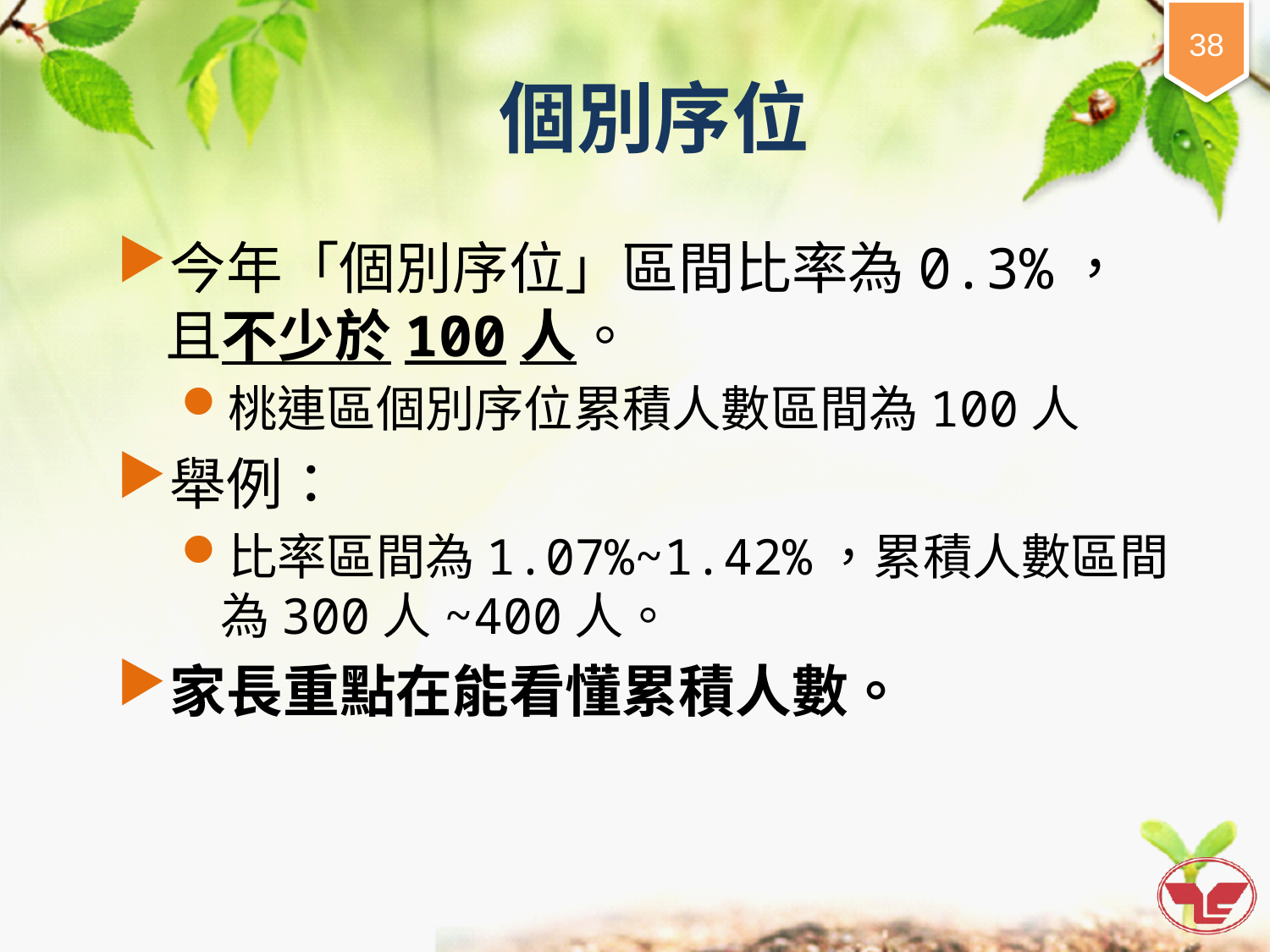

個別序位
今年「個別序位」區間比率為0.3%，且不少於100人。
桃連區個別序位累積人數區間為100人
舉例：
比率區間為1.07%~1.42%，累積人數區間為300人~400人。
家長重點在能看懂累積人數。